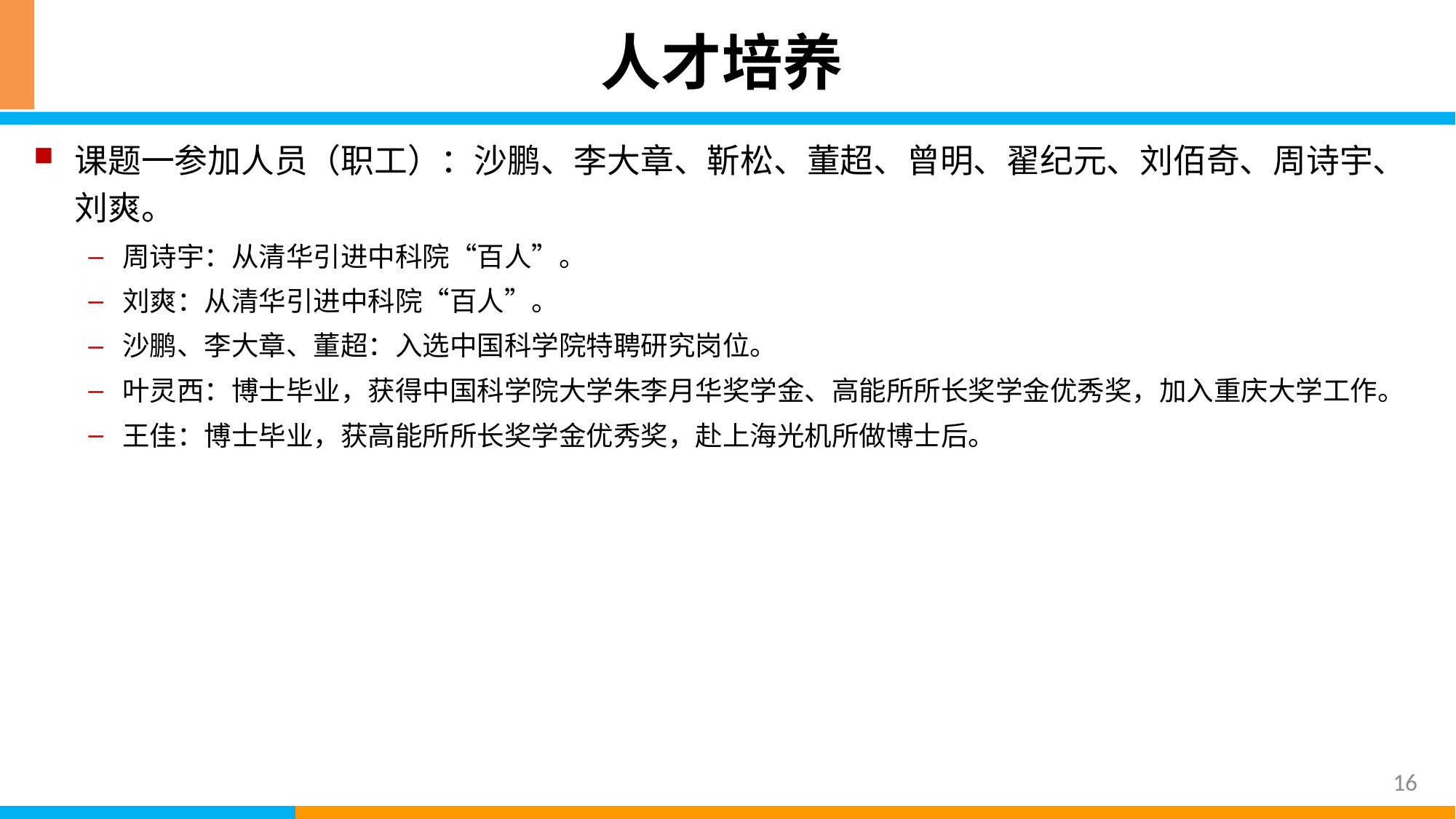

# 人才培养
课题一参加人员（职工）：沙鹏、李大章、靳松、董超、曾明、翟纪元、刘佰奇、周诗宇、刘爽。
周诗宇：从清华引进中科院“百人”。
刘爽：从清华引进中科院“百人”。
沙鹏、李大章、董超：入选中国科学院特聘研究岗位。
叶灵西：博士毕业，获得中国科学院大学朱李月华奖学金、高能所所长奖学金优秀奖，加入重庆大学工作。
王佳：博士毕业，获高能所所长奖学金优秀奖，赴上海光机所做博士后。

16